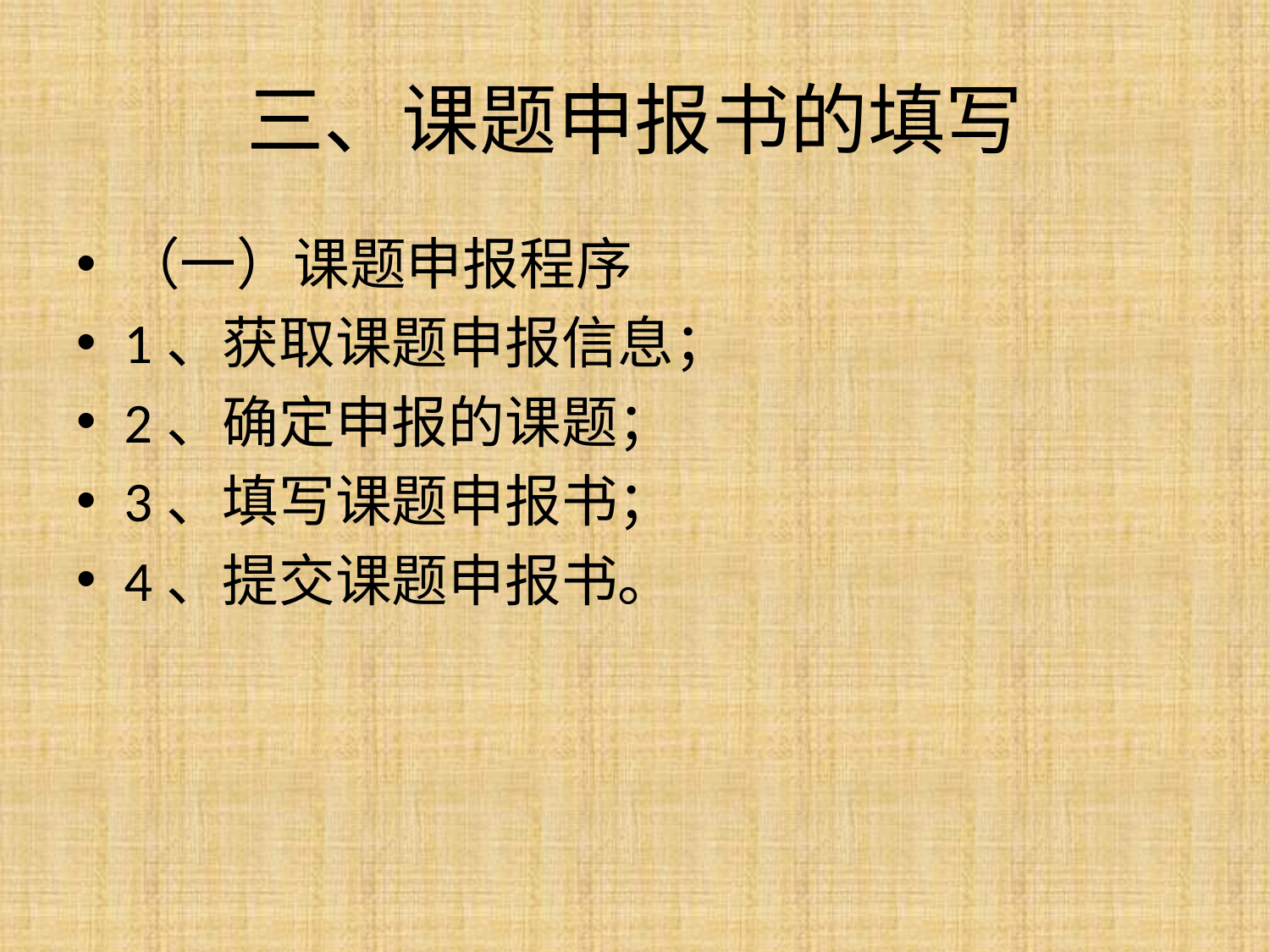

# 三、课题申报书的填写
（一）课题申报程序
1、获取课题申报信息；
2、确定申报的课题；
3、填写课题申报书；
4、提交课题申报书。